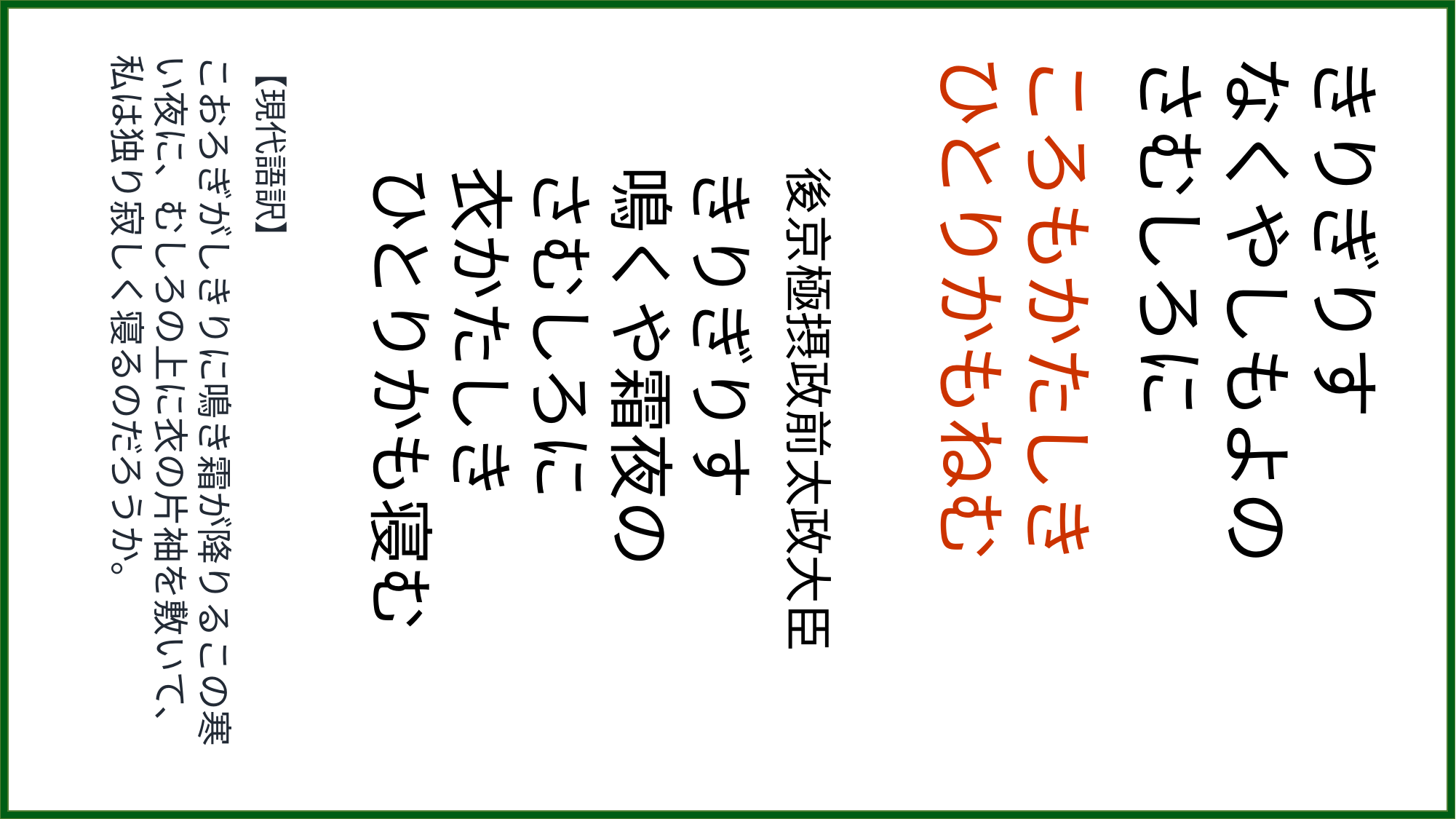

【現代語訳】

こおろぎがしきりに鳴き霜が降りるこの寒い夜に、むしろの上に衣の片袖を敷いて、私は独り寂しく寝るのだろうか。
後京極摂政前太政大臣

きりぎりす
鳴くや霜夜の
さむしろに
衣かたしき
ひとりかも寝む
ころもかたしき
ひとりかもねむ
きりぎりす
なくやしもよの
さむしろに